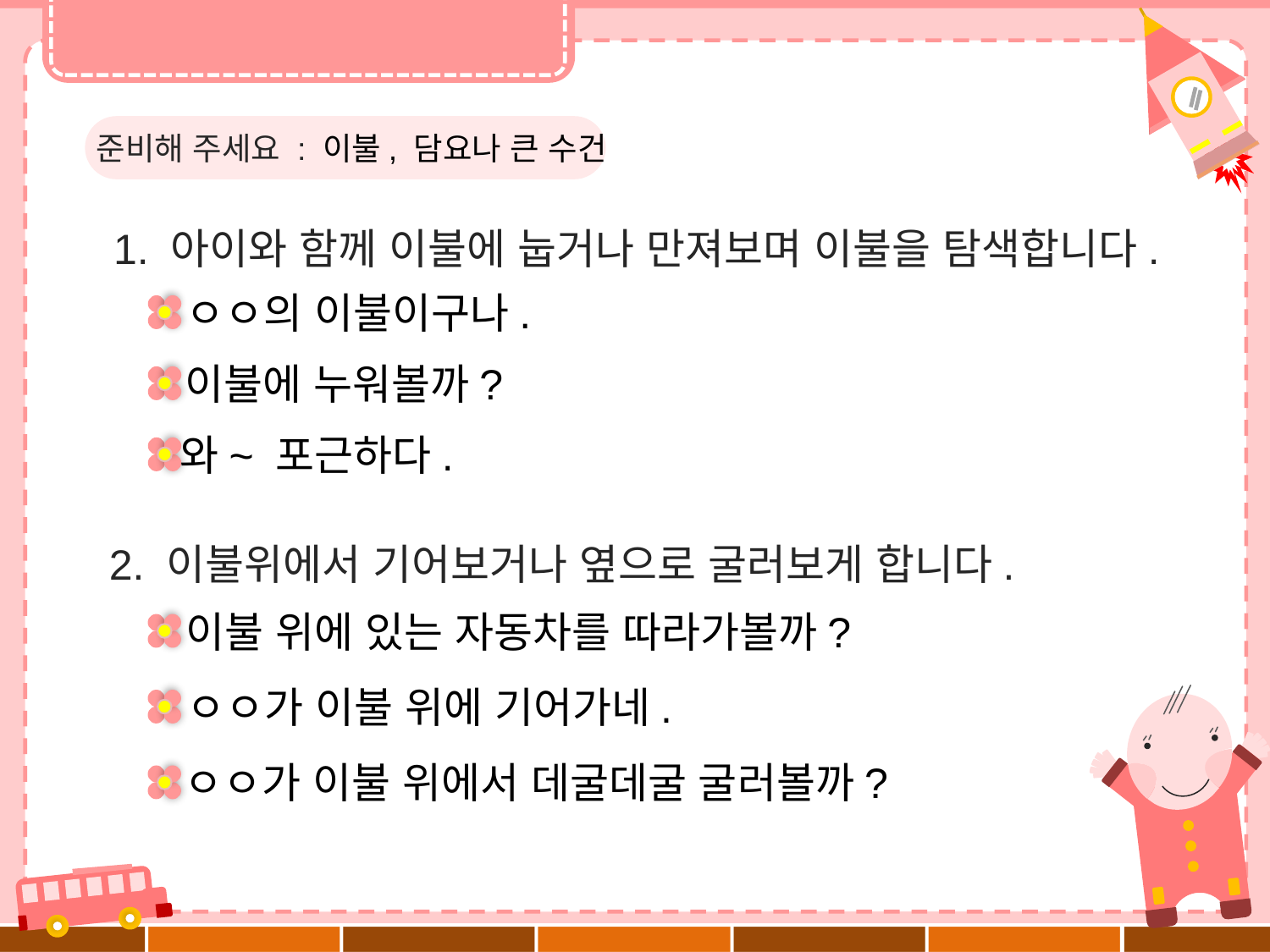

준비해 주세요 : 이불, 담요나 큰 수건
1. 아이와 함께 이불에 눕거나 만져보며 이불을 탐색합니다.
ㅇㅇ의 이불이구나.

이불에 누워볼까?

와~ 포근하다.

2. 이불위에서 기어보거나 옆으로 굴러보게 합니다.
이불 위에 있는 자동차를 따라가볼까?

ㅇㅇ가 이불 위에 기어가네.

ㅇㅇ가 이불 위에서 데굴데굴 굴러볼까?